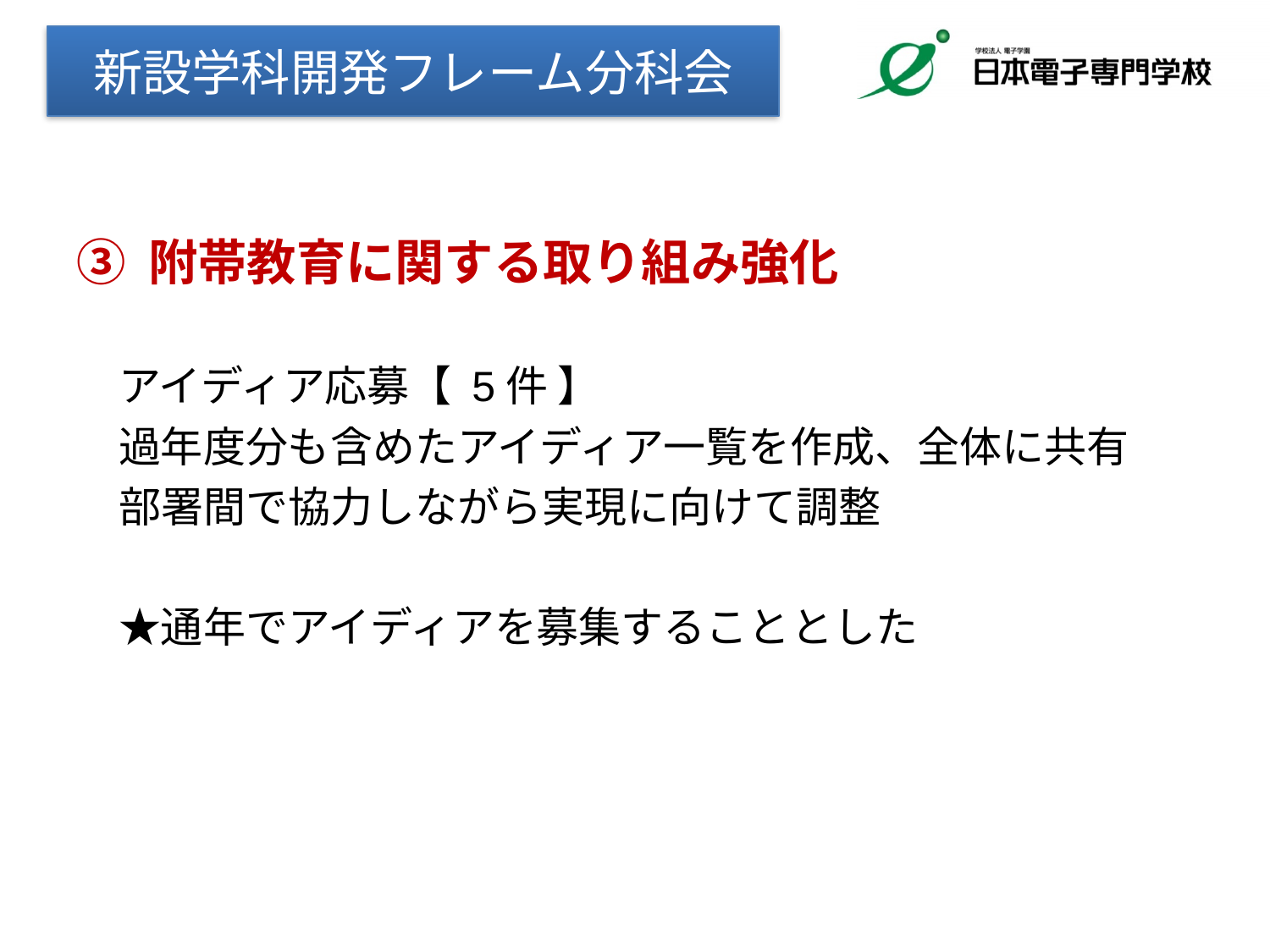

新設学科開発フレーム分科会

③ 附帯教育に関する取り組み強化

　アイディア応募【 5件 】
　過年度分も含めたアイディア一覧を作成、全体に共有
　部署間で協力しながら実現に向けて調整

　★通年でアイディアを募集することとした